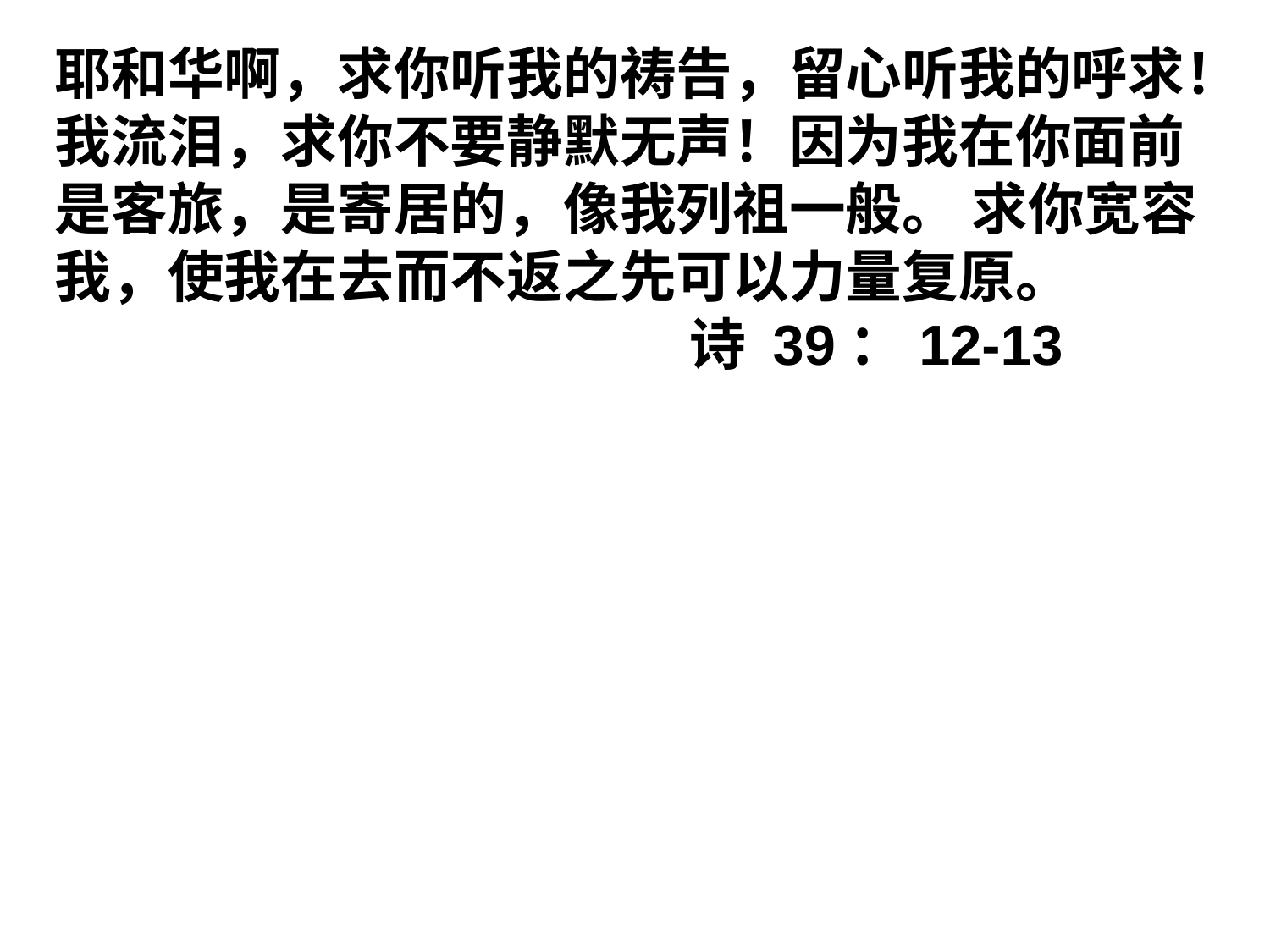

耶和华啊，求你听我的祷告，留心听我的呼求！我流泪，求你不要静默无声！因为我在你面前是客旅，是寄居的，像我列祖一般。 求你宽容我，使我在去而不返之先可以力量复原。 						诗 39：12-13